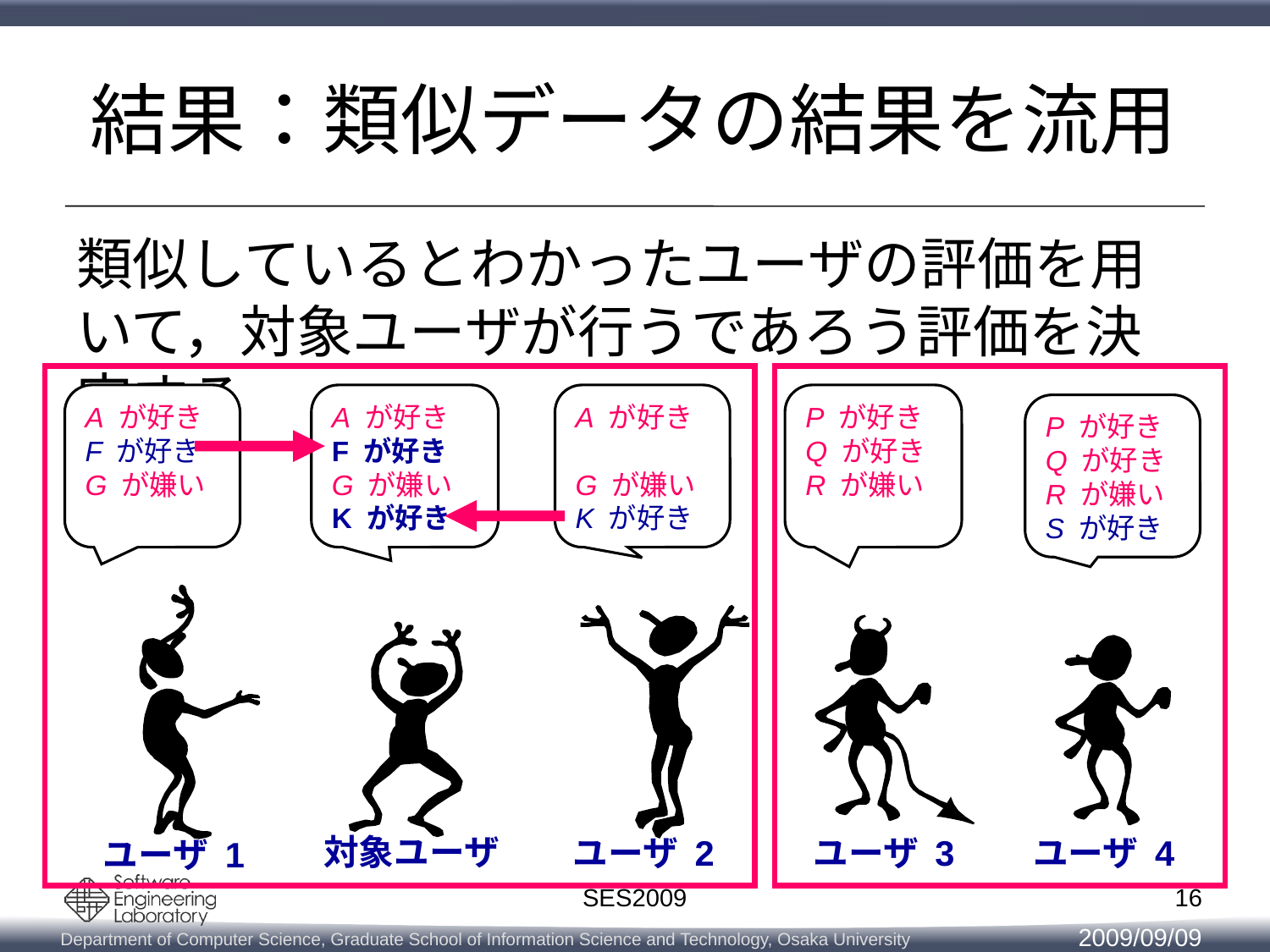

# 結果：類似データの結果を流用
類似しているとわかったユーザの評価を用いて，対象ユーザが行うであろう評価を決定する

A が好き
F が好き
G が嫌い
A が好き
F が好き
G が嫌い
K が好き
A が好き

G が嫌い
K が好き
P が好き
Q が好き
R が嫌い

P が好き
Q が好き
R が嫌い
S が好き

ユーザ 1

対象ユーザ
ユーザ 2
ユーザ 3
ユーザ 4
16
SES2009
2009/09/09